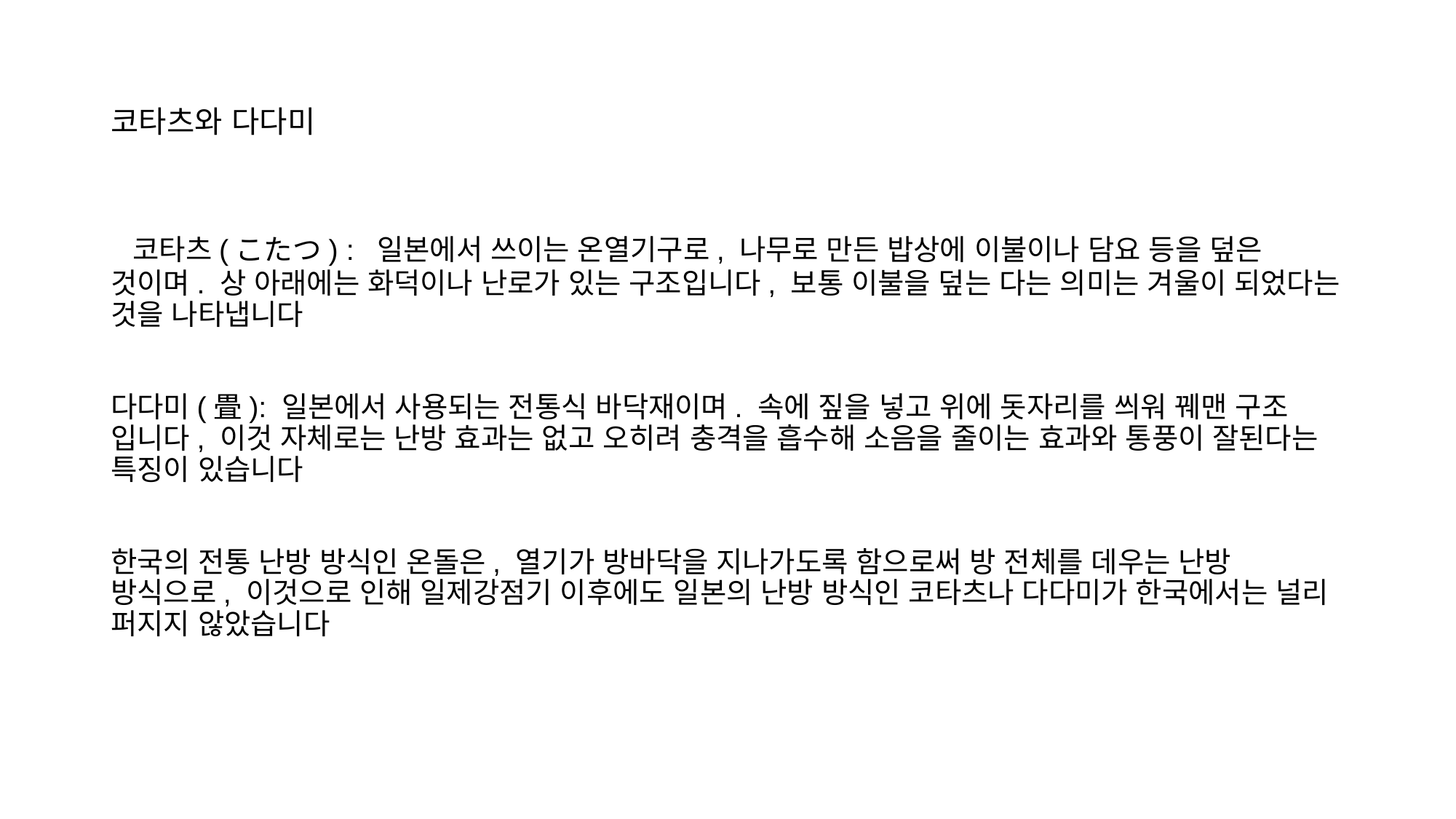

# 코타츠와 다다미
 코타츠(こたつ) :  일본에서 쓰이는 온열기구로, 나무로 만든 밥상에 이불이나 담요 등을 덮은 것이며. 상 아래에는 화덕이나 난로가 있는 구조입니다, 보통 이불을 덮는 다는 의미는 겨울이 되었다는 것을 나타냅니다

다다미(畳): 일본에서 사용되는 전통식 바닥재이며. 속에 짚을 넣고 위에 돗자리를 씌워 꿰맨 구조 입니다, 이것 자체로는 난방 효과는 없고 오히려 충격을 흡수해 소음을 줄이는 효과와 통풍이 잘된다는 특징이 있습니다

한국의 전통 난방 방식인 온돌은, 열기가 방바닥을 지나가도록 함으로써 방 전체를 데우는 난방 방식으로, 이것으로 인해 일제강점기 이후에도 일본의 난방 방식인 코타츠나 다다미가 한국에서는 널리 퍼지지 않았습니다